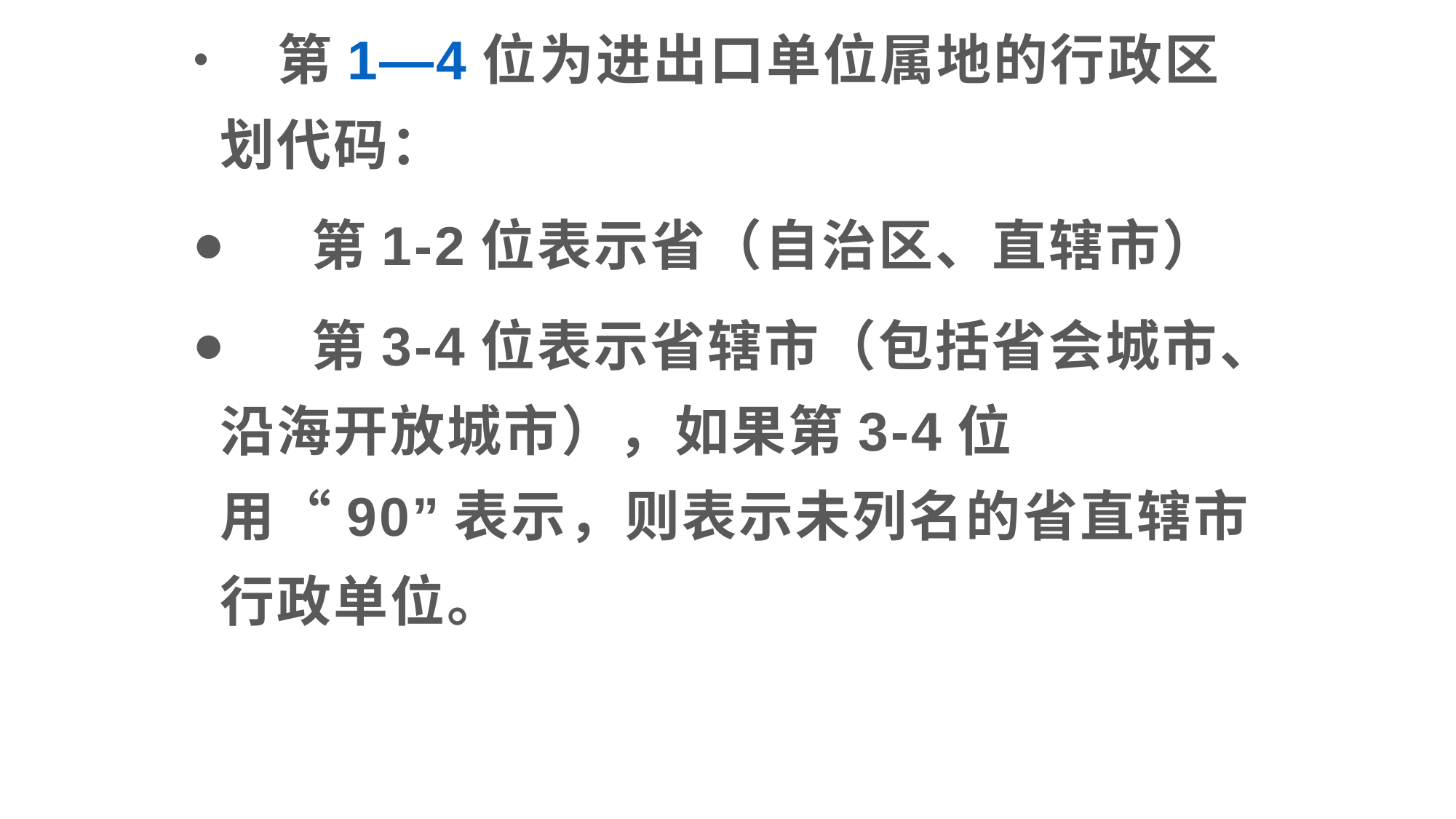

第1—4位为进出口单位属地的行政区划代码：
     第1-2位表示省（自治区、直辖市）
     第3-4位表示省辖市（包括省会城市、沿海开放城市），如果第3-4位用“90”表示，则表示未列名的省直辖市行政单位。